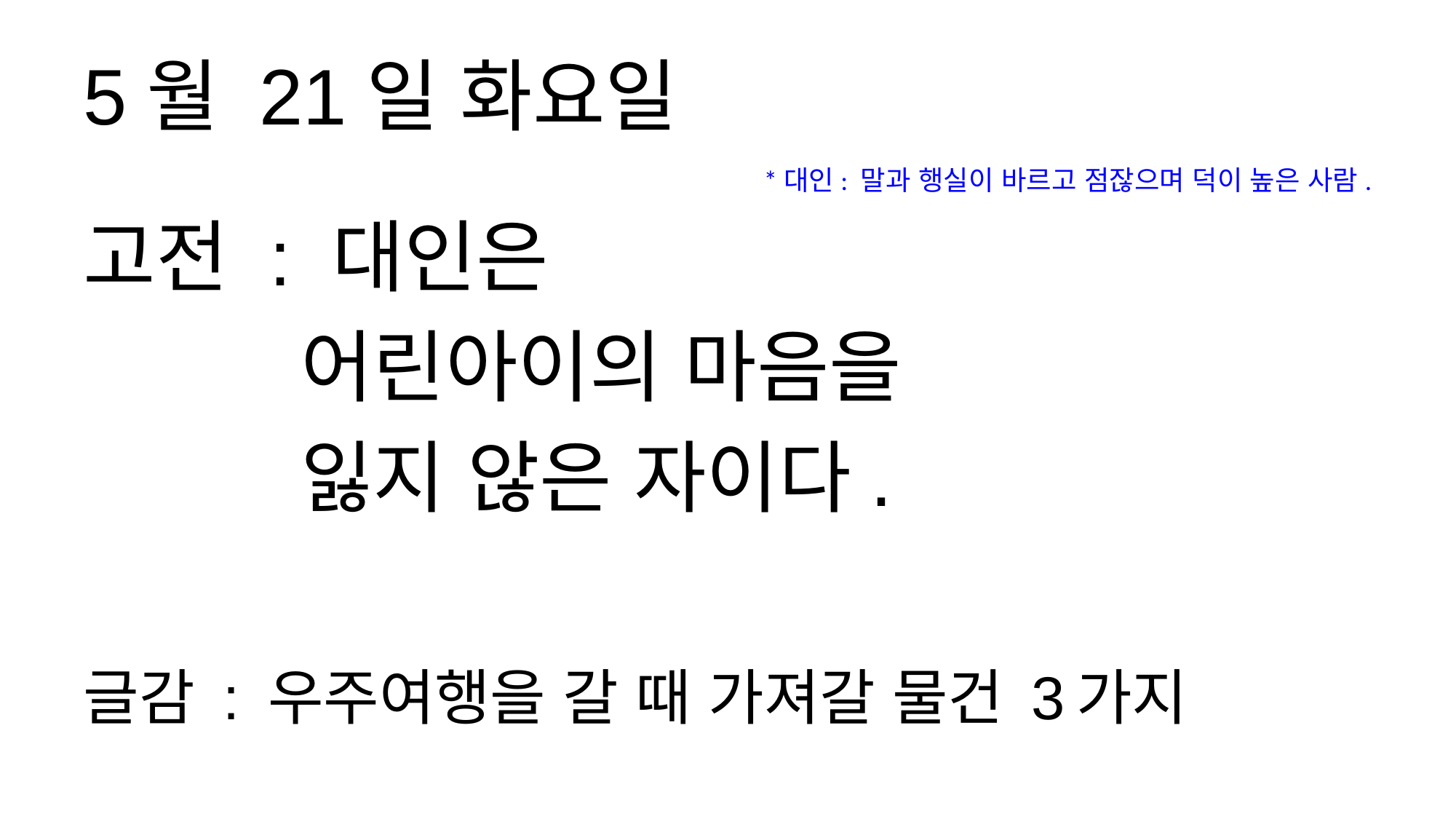

5월 21일 화요일
*대인: 말과 행실이 바르고 점잖으며 덕이 높은 사람.
고전 : 대인은
         어린아이의 마음을
         잃지 않은 자이다.
글감 : 우주여행을 갈 때 가져갈 물건 3가지